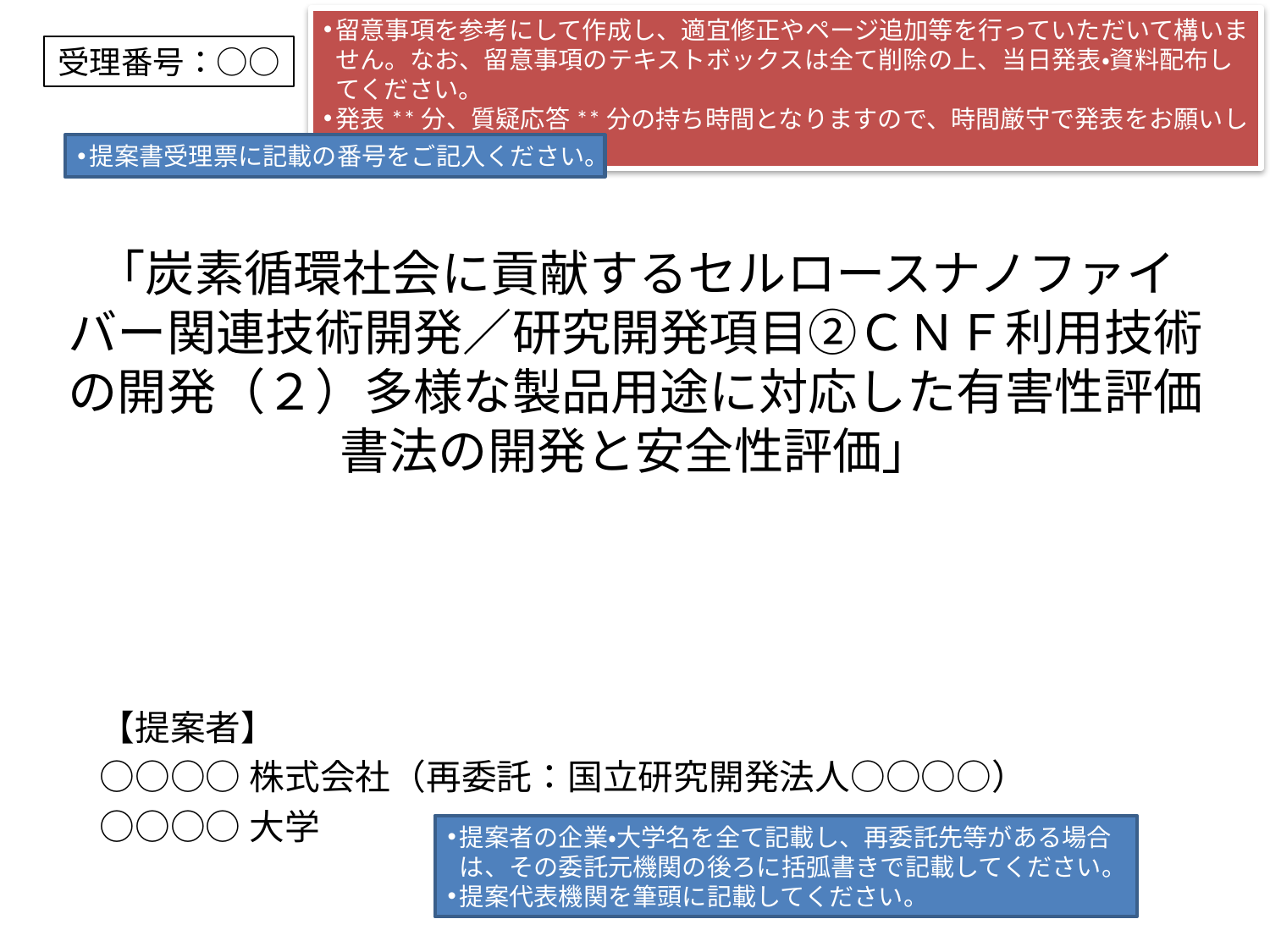

留意事項を参考にして作成し、適宜修正やページ追加等を行っていただいて構いません。なお、留意事項のテキストボックスは全て削除の上、当日発表・資料配布してください。
発表**分、質疑応答**分の持ち時間となりますので、時間厳守で発表をお願いします。
受理番号：○○
提案書受理票に記載の番号をご記入ください。
「炭素循環社会に貢献するセルロースナノファイバー関連技術開発／研究開発項目②ＣＮＦ利用技術の開発（２）多様な製品用途に対応した有害性評価書法の開発と安全性評価」
【提案者】
○○○○株式会社（再委託：国立研究開発法人○○○○）
○○○○大学
提案者の企業・大学名を全て記載し、再委託先等がある場合は、その委託元機関の後ろに括弧書きで記載してください。
提案代表機関を筆頭に記載してください。